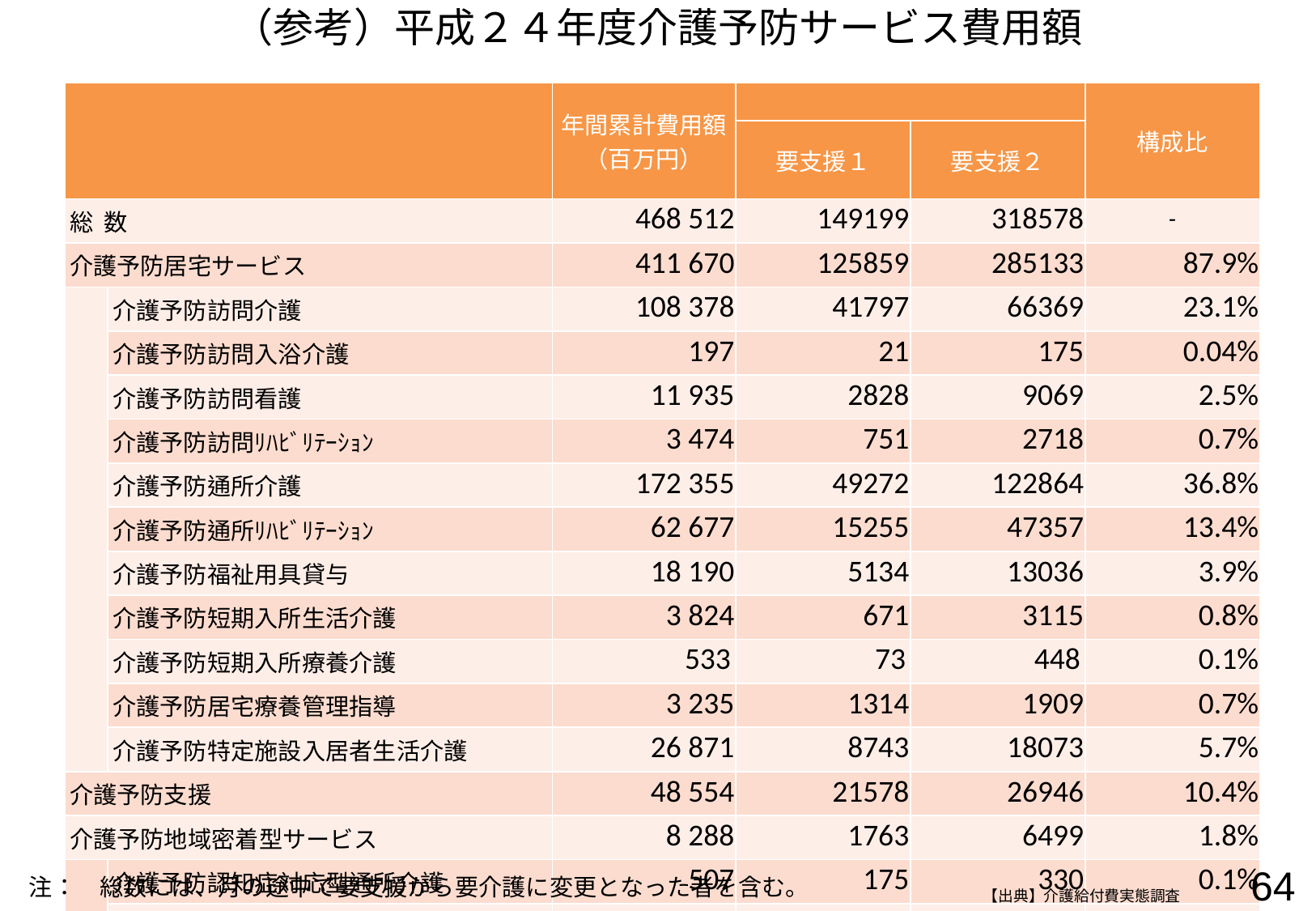

（参考）平成２４年度介護予防サービス費用額
|  |  | 年間累計費用額 （百万円） |  |  | 構成比 |
| --- | --- | --- | --- | --- | --- |
|  |  |  | 要支援１ | 要支援２ |  |
| 総 数 |  | 468 512 | 149199 | 318578 | - |
| 介護予防居宅サービス |  | 411 670 | 125859 | 285133 | 87.9% |
|  | 介護予防訪問介護 | 108 378 | 41797 | 66369 | 23.1% |
|  | 介護予防訪問入浴介護 | 197 | 21 | 175 | 0.04% |
|  | 介護予防訪問看護 | 11 935 | 2828 | 9069 | 2.5% |
|  | 介護予防訪問ﾘﾊﾋﾞﾘﾃｰｼｮﾝ | 3 474 | 751 | 2718 | 0.7% |
|  | 介護予防通所介護 | 172 355 | 49272 | 122864 | 36.8% |
|  | 介護予防通所ﾘﾊﾋﾞﾘﾃｰｼｮﾝ | 62 677 | 15255 | 47357 | 13.4% |
|  | 介護予防福祉用具貸与 | 18 190 | 5134 | 13036 | 3.9% |
|  | 介護予防短期入所生活介護 | 3 824 | 671 | 3115 | 0.8% |
|  | 介護予防短期入所療養介護 | 533 | 73 | 448 | 0.1% |
|  | 介護予防居宅療養管理指導 | 3 235 | 1314 | 1909 | 0.7% |
|  | 介護予防特定施設入居者生活介護 | 26 871 | 8743 | 18073 | 5.7% |
| 介護予防支援 |  | 48 554 | 21578 | 26946 | 10.4% |
| 介護予防地域密着型サービス |  | 8 288 | 1763 | 6499 | 1.8% |
|  | 介護予防認知症対応型通所介護 | 507 | 175 | 330 | 0.1% |
|  | 介護予防小規模多機能型居宅介護 | 5 304 | 1588 | 3701 | 1.1% |
|  | 介護予防認知症対応型共同生活介護 | 2 477 | ー | 2468 | 0.5% |
64
注：　総数には、月の途中で要支援から要介護に変更となった者を含む。
【出典】介護給付費実態調査